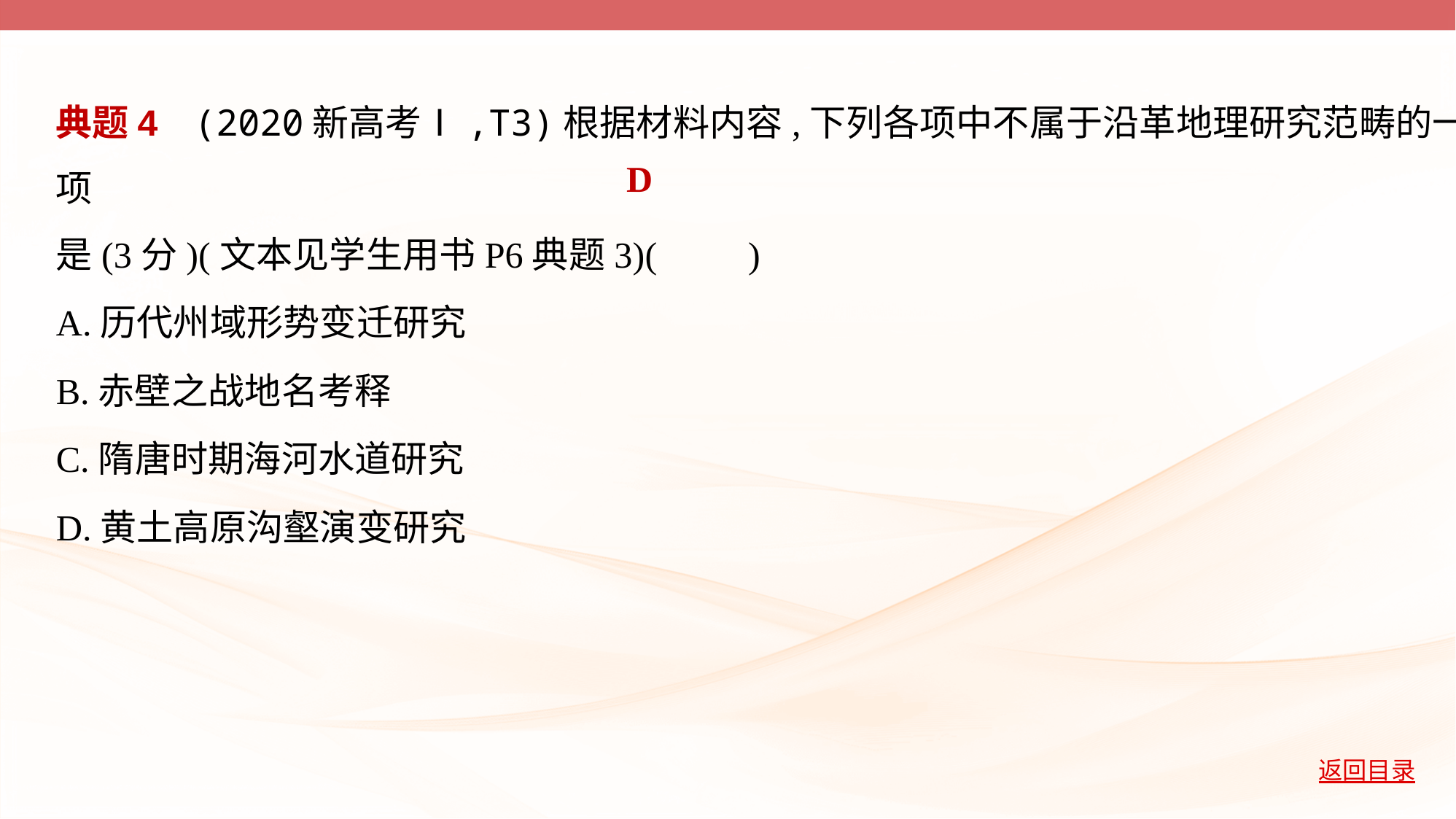

典题4    (2020新高考Ⅰ,T3)根据材料内容,下列各项中不属于沿革地理研究范畴的一项
是(3分)(文本见学生用书P6典题3)(          )
A.历代州域形势变迁研究
B.赤壁之战地名考释
C.隋唐时期海河水道研究
D.黄土高原沟壑演变研究
D